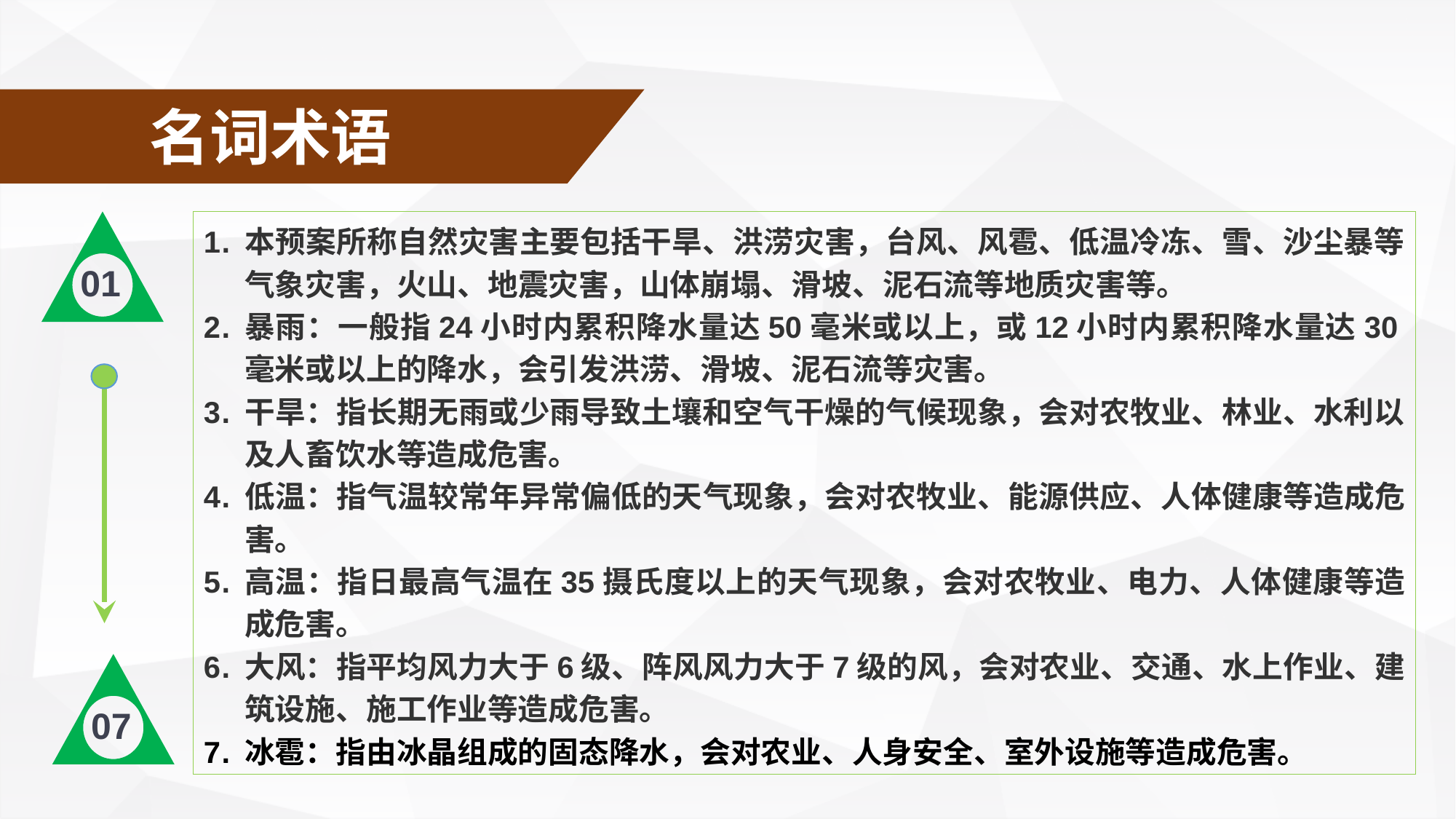

名词术语

01
本预案所称自然灾害主要包括干旱、洪涝灾害，台风、风雹、低温冷冻、雪、沙尘暴等气象灾害，火山、地震灾害，山体崩塌、滑坡、泥石流等地质灾害等。
暴雨：一般指24小时内累积降水量达50毫米或以上，或12小时内累积降水量达30毫米或以上的降水，会引发洪涝、滑坡、泥石流等灾害。
干旱：指长期无雨或少雨导致土壤和空气干燥的气候现象，会对农牧业、林业、水利以及人畜饮水等造成危害。
低温：指气温较常年异常偏低的天气现象，会对农牧业、能源供应、人体健康等造成危害。
高温：指日最高气温在35摄氏度以上的天气现象，会对农牧业、电力、人体健康等造成危害。
大风：指平均风力大于6级、阵风风力大于7级的风，会对农业、交通、水上作业、建筑设施、施工作业等造成危害。
冰雹：指由冰晶组成的固态降水，会对农业、人身安全、室外设施等造成危害。

07